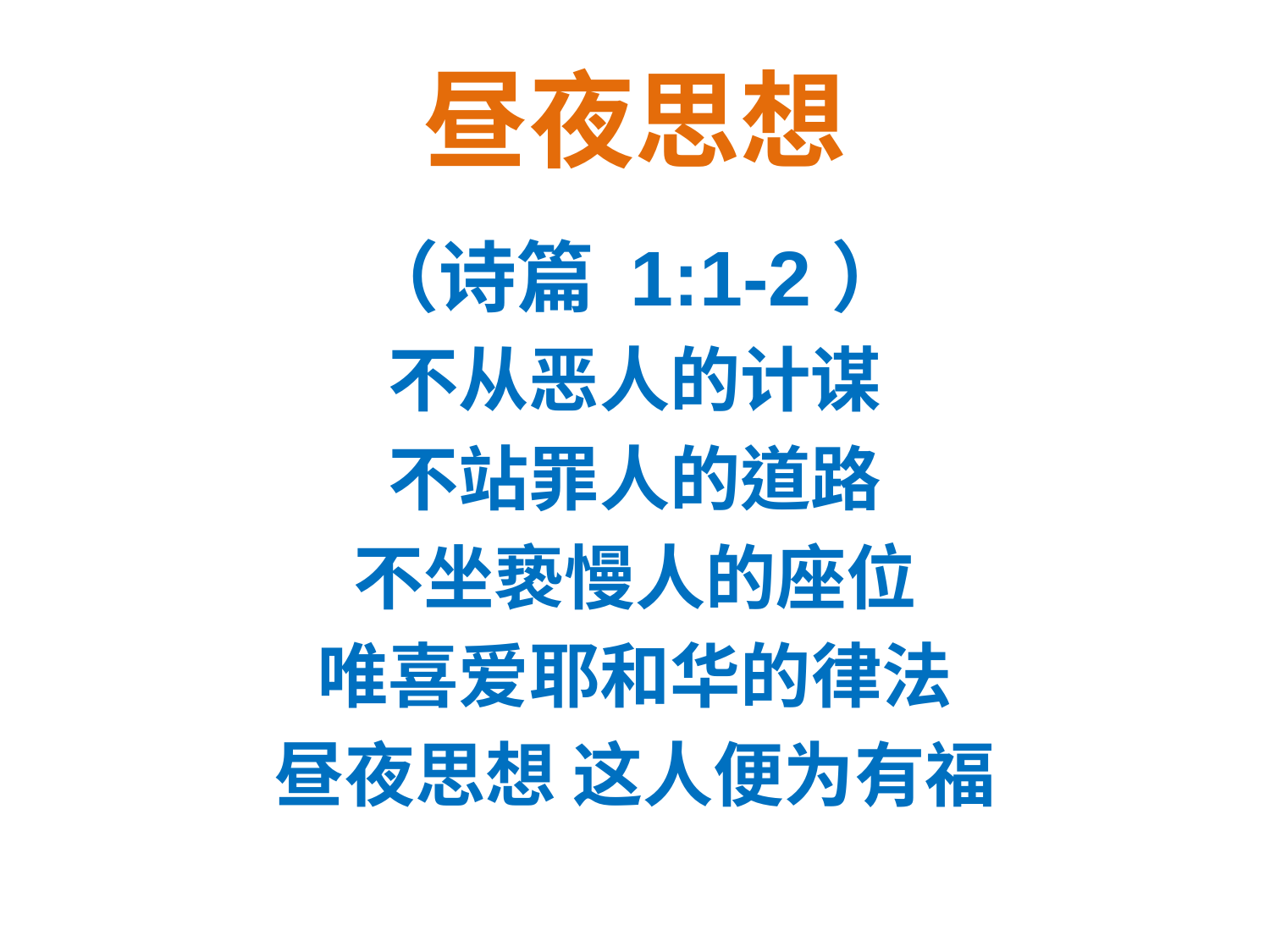

# 昼夜思想
（诗篇 1:1-2）
不从恶人的计谋
不站罪人的道路
不坐亵慢人的座位
唯喜爱耶和华的律法
昼夜思想 这人便为有福